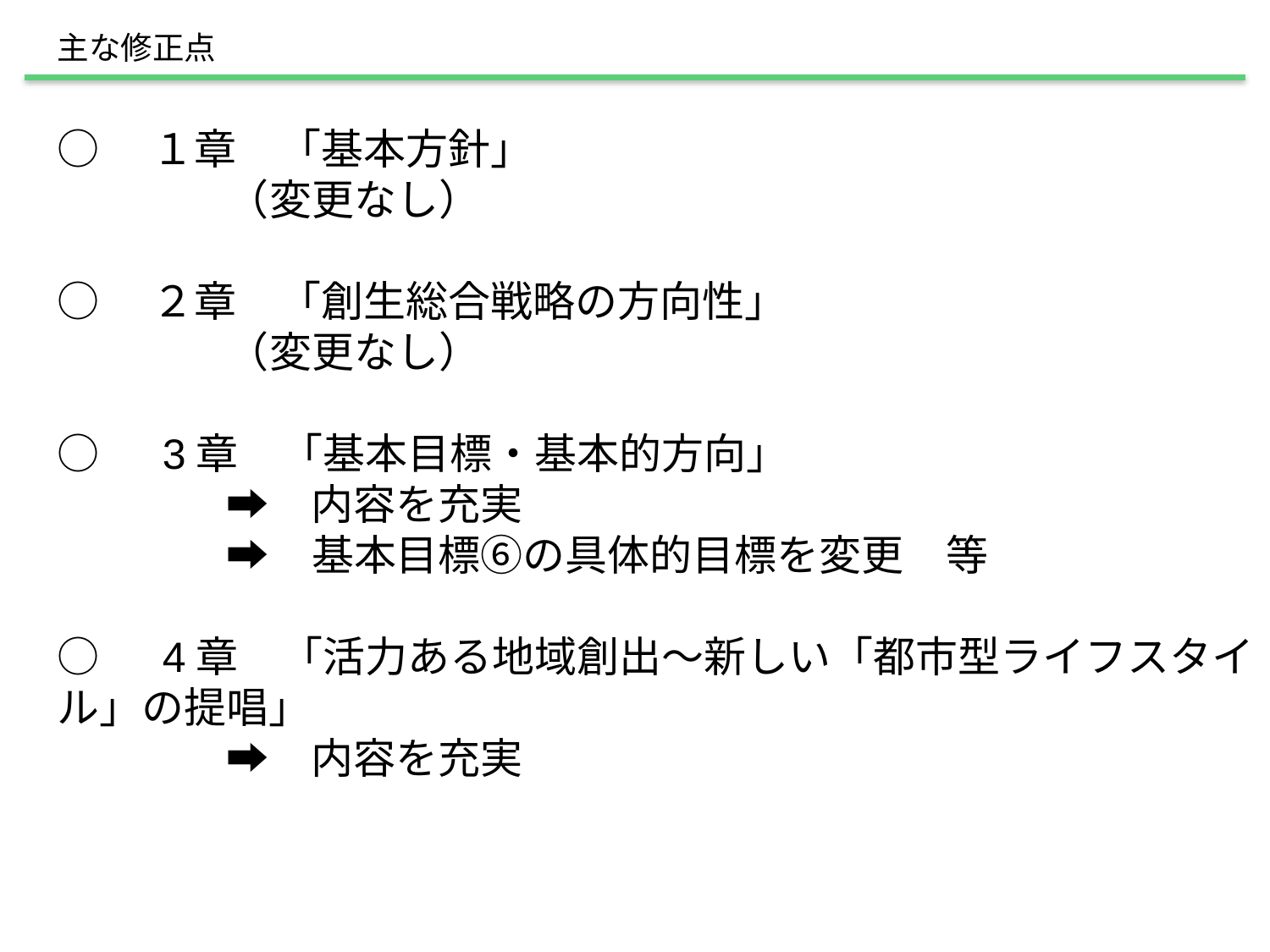

主な修正点
○　１章　「基本方針」
　　　　（変更なし）

○　２章　「創生総合戦略の方向性」
　　　　（変更なし）

○　3章　「基本目標・基本的方向」
　　　　➡　内容を充実
　　　　➡　基本目標⑥の具体的目標を変更　等
○　4章　「活力ある地域創出～新しい「都市型ライフスタイル」の提唱」
　　　　➡　内容を充実